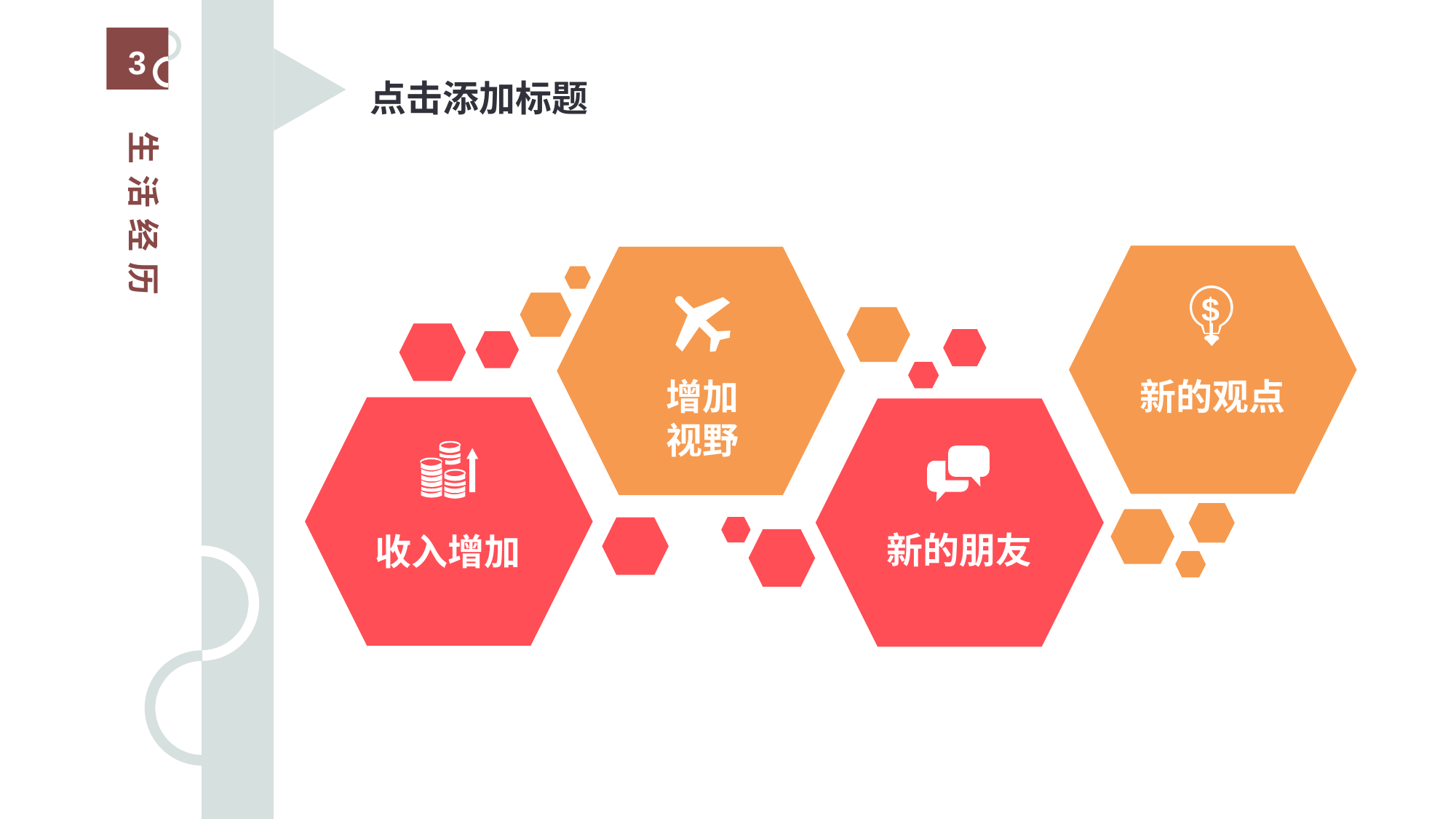

3

生活经历
点击添加标题

$

新的观点

增加
视野

收入增加

新的朋友